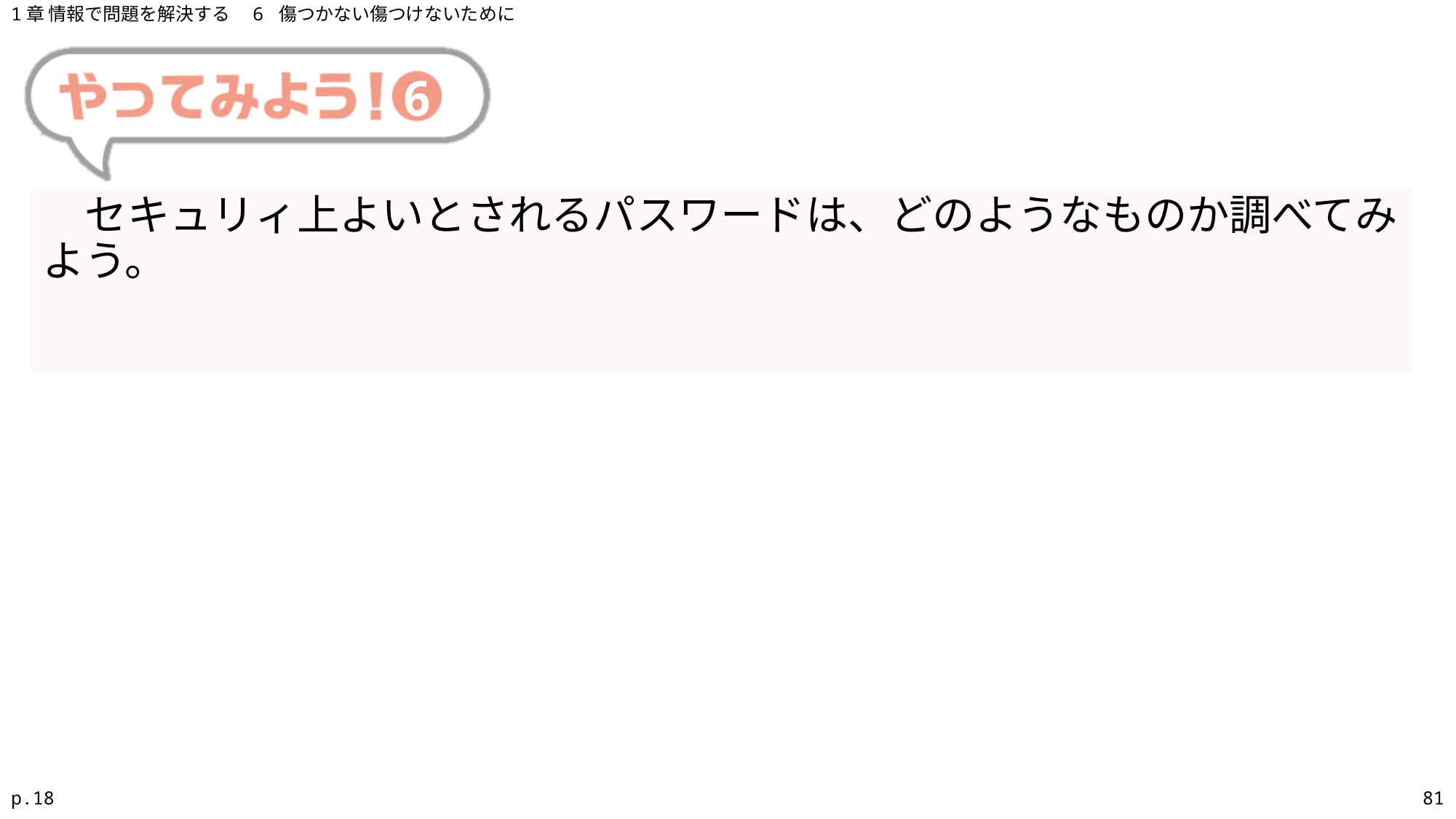

1章 情報で問題を解決する　6 傷つかない傷つけないために
# 6
　セキュリィ上よいとされるパスワードは、どのようなものか調べてみよう。
p.18
81